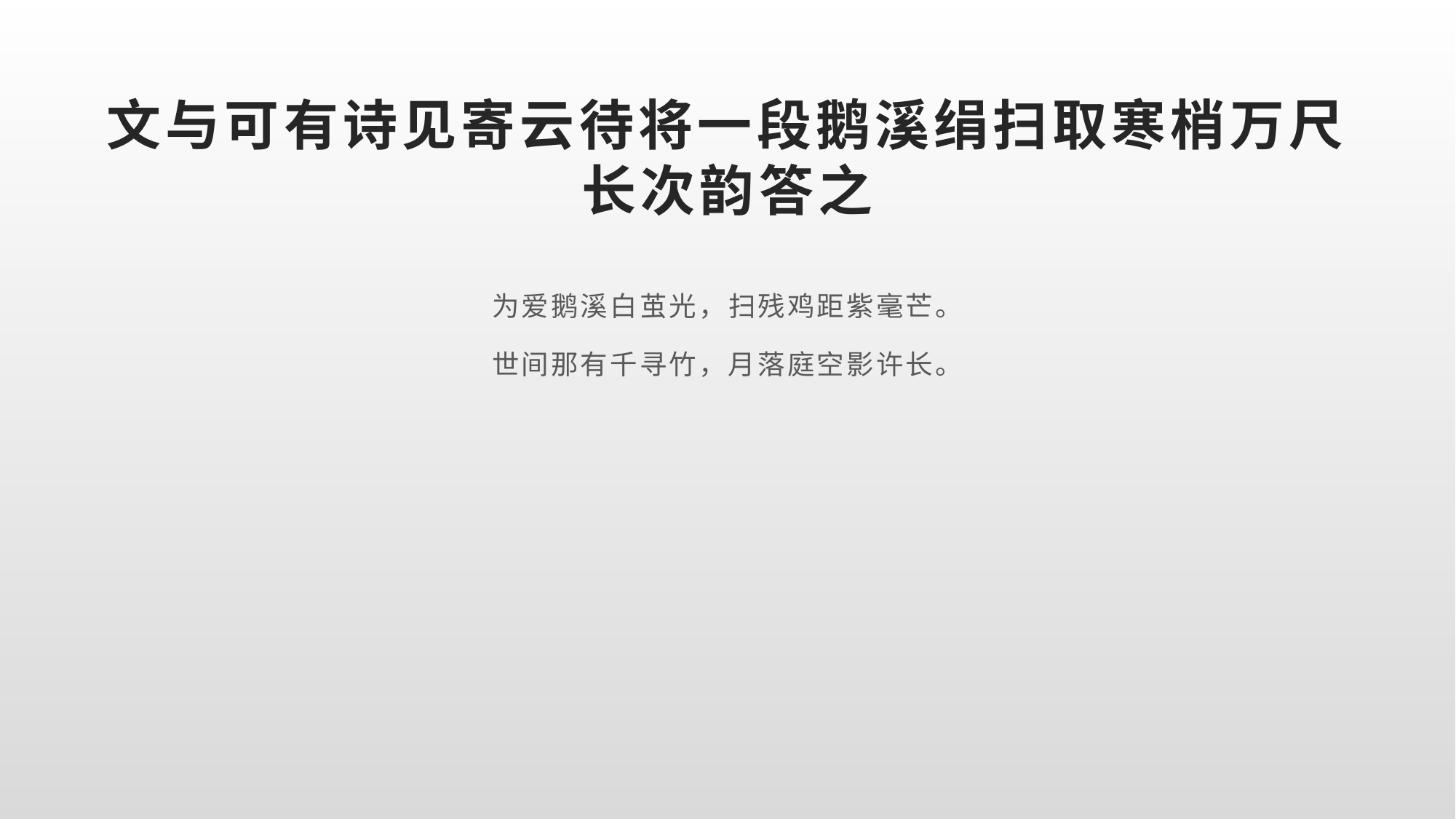

# 文与可有诗见寄云待将一段鹅溪绢扫取寒梢万尺长次韵答之
为爱鹅溪白茧光，扫残鸡距紫毫芒。
世间那有千寻竹，月落庭空影许长。